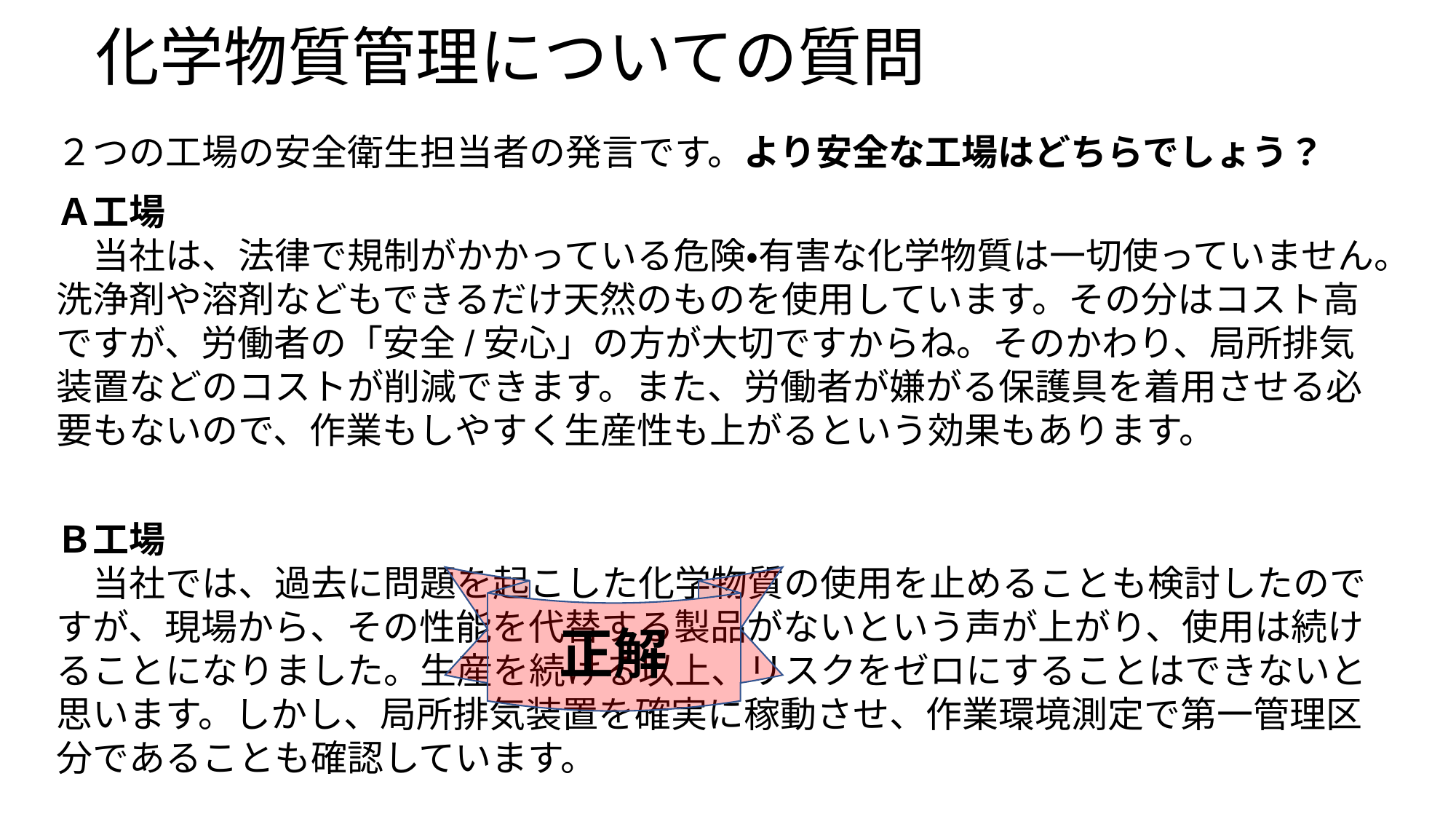

# 化学物質管理についての質問
２つの工場の安全衛生担当者の発言です。より安全な工場はどちらでしょう？

Ａ工場
　当社は、法律で規制がかかっている危険・有害な化学物質は一切使っていません。洗浄剤や溶剤などもできるだけ天然のものを使用しています。その分はコスト高ですが、労働者の「安全/安心」の方が大切ですからね。そのかわり、局所排気装置などのコストが削減できます。また、労働者が嫌がる保護具を着用させる必要もないので、作業もしやすく生産性も上がるという効果もあります。

Ｂ工場
　当社では、過去に問題を起こした化学物質の使用を止めることも検討したのですが、現場から、その性能を代替する製品がないという声が上がり、使用は続けることになりました。生産を続ける以上、リスクをゼロにすることはできないと思います。しかし、局所排気装置を確実に稼動させ、作業環境測定で第一管理区分であることも確認しています。
正解